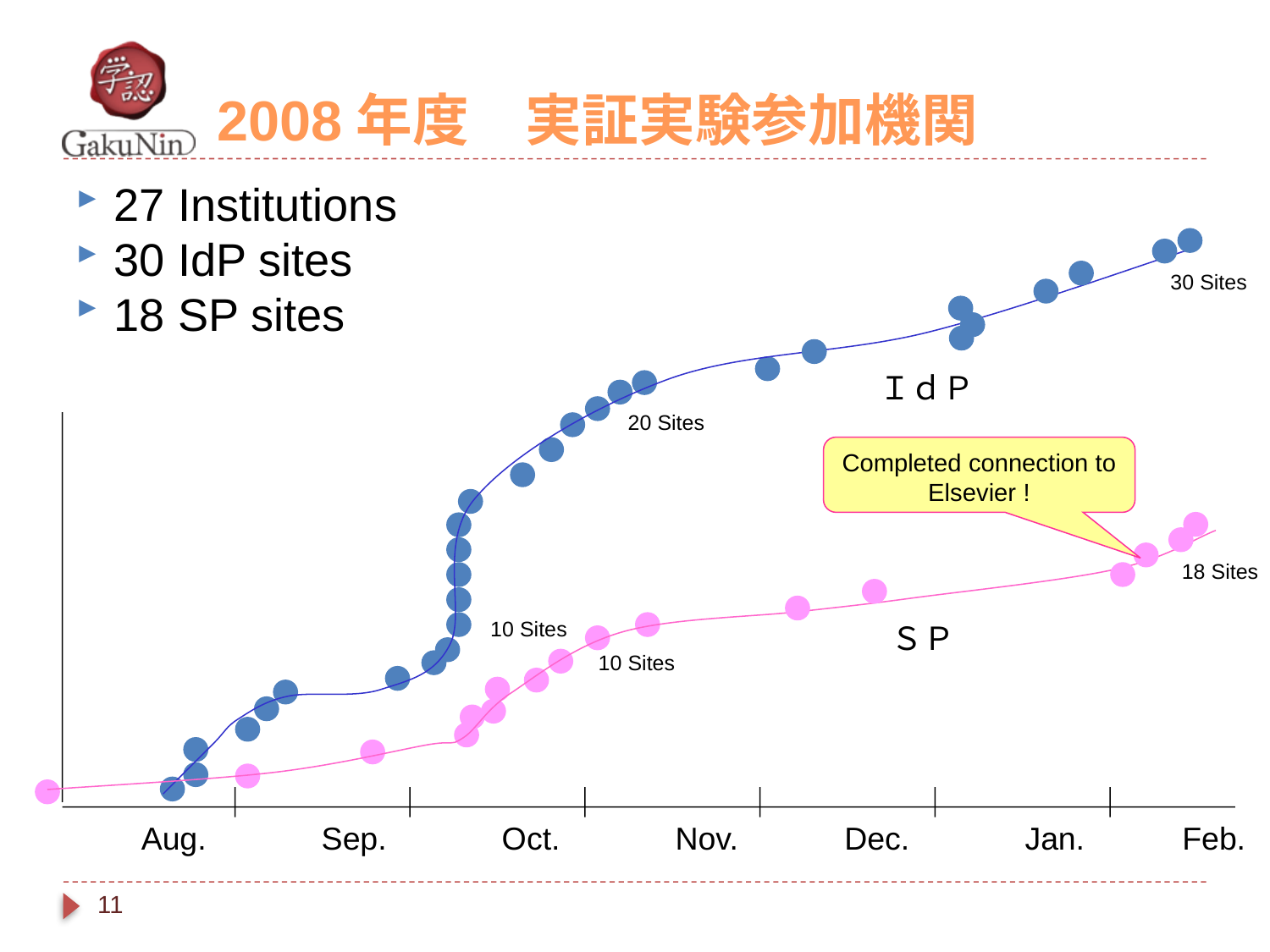

# 2008年度　実証実験参加機関
27 Institutions
30 IdP sites
18 SP sites

30 Sites

ＩｄＰ

20 Sites

Completed connection to Elsevier !

18 Sites

10 Sites

ＳＰ

10 Sites

　　Aug.             Sep.             Oct.             Nov.            Dec.             Jan.           Feb.
11